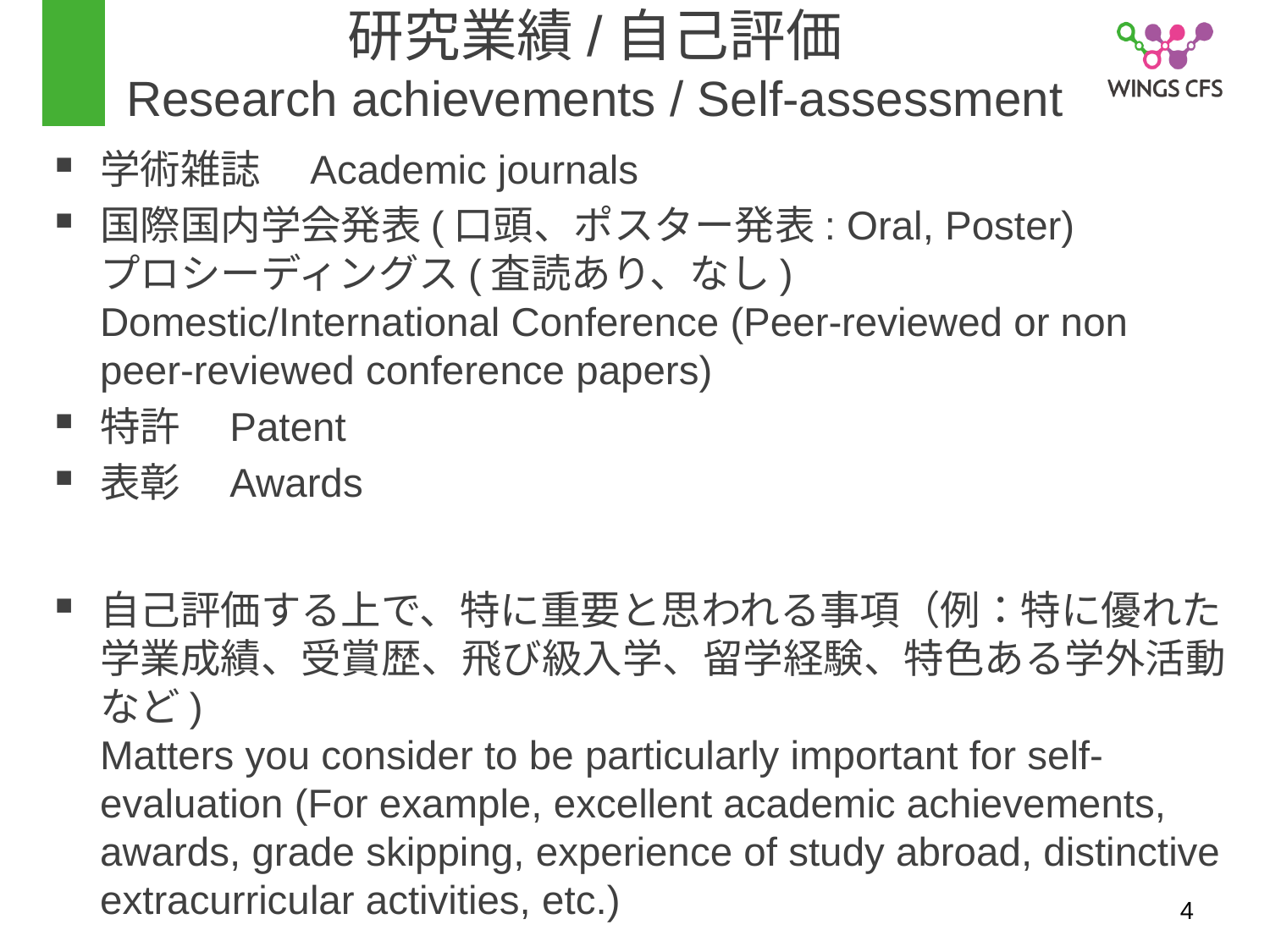

# 研究業績/自己評価 Research achievements / Self-assessment
学術雑誌　Academic journals
国際国内学会発表(口頭、ポスター発表: Oral, Poster)
プロシーディングス(査読あり、なし)
Domestic/International Conference (Peer-reviewed or non peer-reviewed conference papers)
特許　Patent
表彰　Awards

自己評価する上で、特に重要と思われる事項（例：特に優れた学業成績、受賞歴、飛び級入学、留学経験、特色ある学外活動など)
Matters you consider to be particularly important for self-evaluation (For example, excellent academic achievements, awards, grade skipping, experience of study abroad, distinctive extracurricular activities, etc.)

4